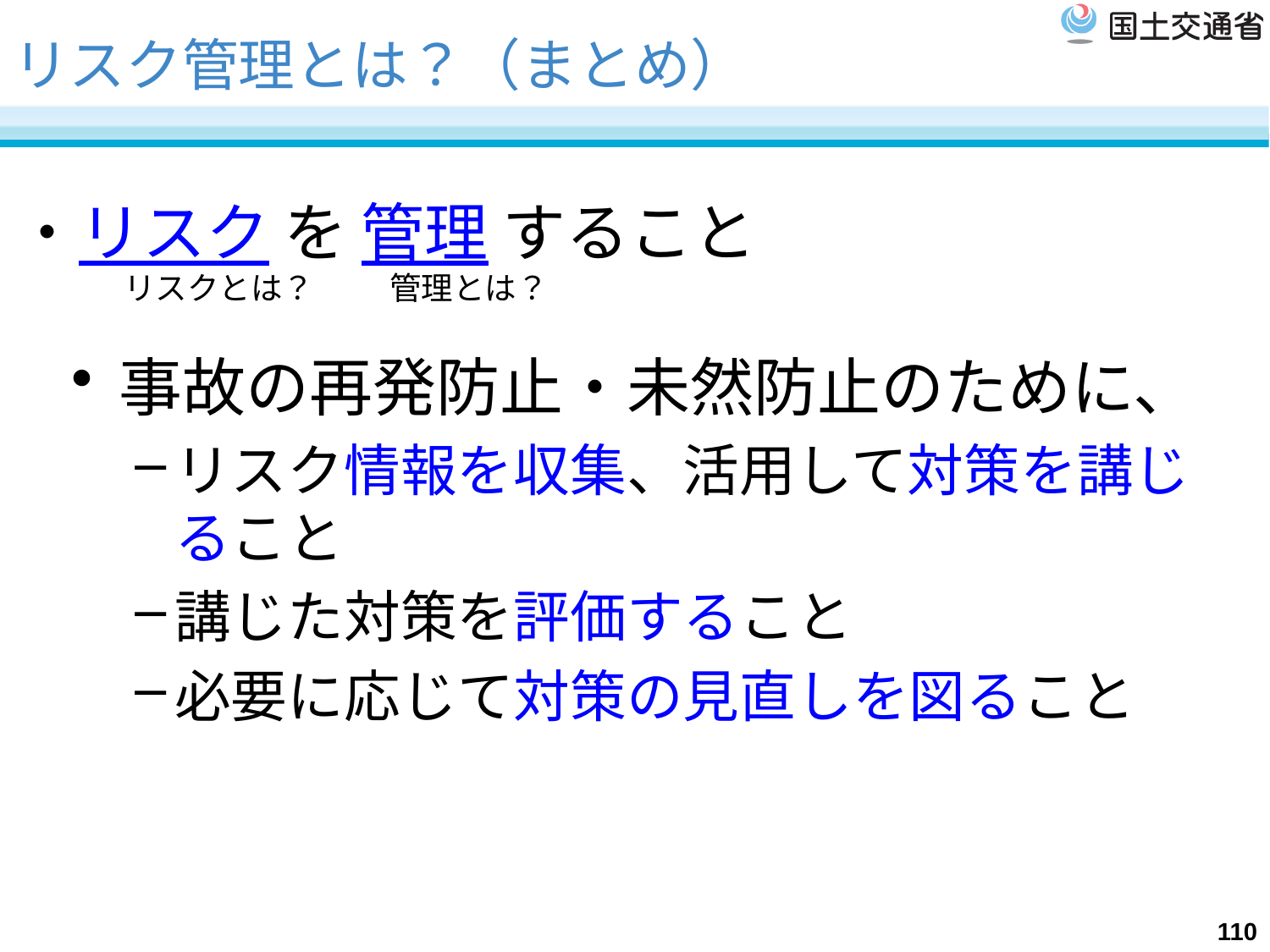

リスク管理とは？（まとめ）
・リスク を 管理 すること
リスクとは？
管理とは？
事故の再発防止・未然防止のために、
リスク情報を収集、活用して対策を講じること
講じた対策を評価すること
必要に応じて対策の見直しを図ること
110